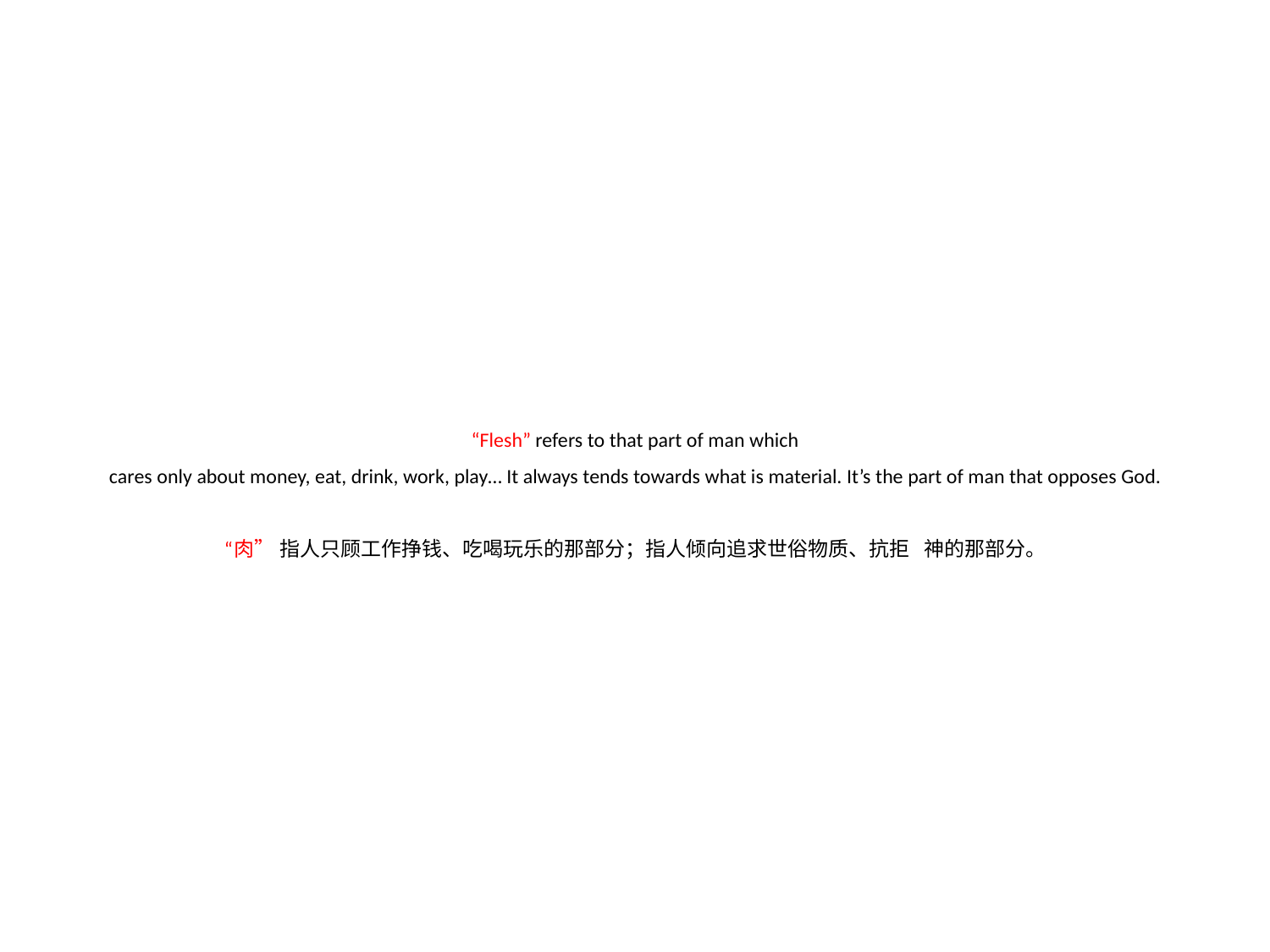

# “Flesh” refers to that part of man which cares only about money, eat, drink, work, play… It always tends towards what is material. It’s the part of man that opposes God. “肉” 指人只顾工作挣钱、吃喝玩乐的那部分；指人倾向追求世俗物质、抗拒   神的那部分。